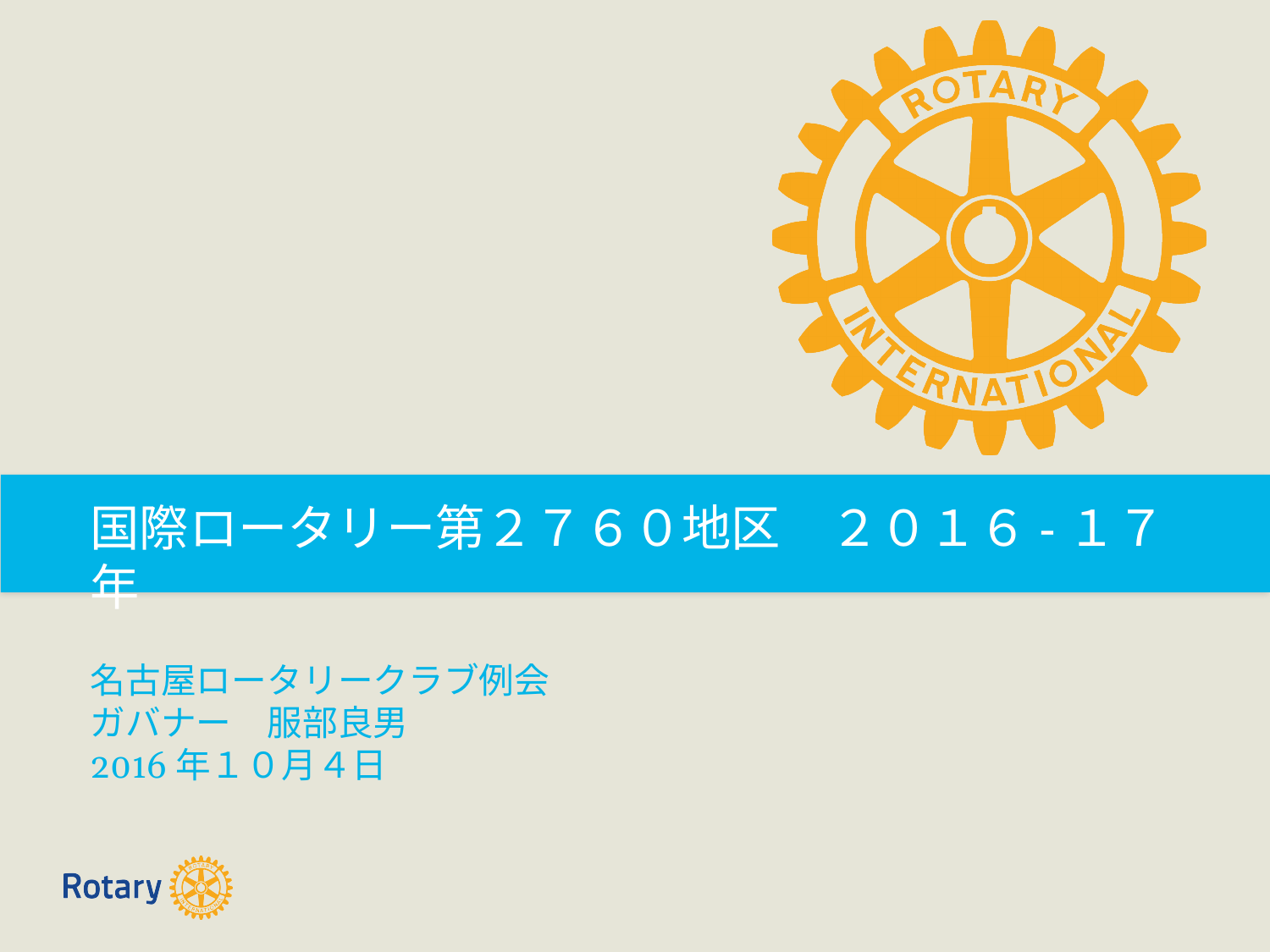

国際ロータリー第２７６０地区　２０１６-１７年
名古屋ロータリークラブ例会
ガバナー　服部良男
2016年１０月４日